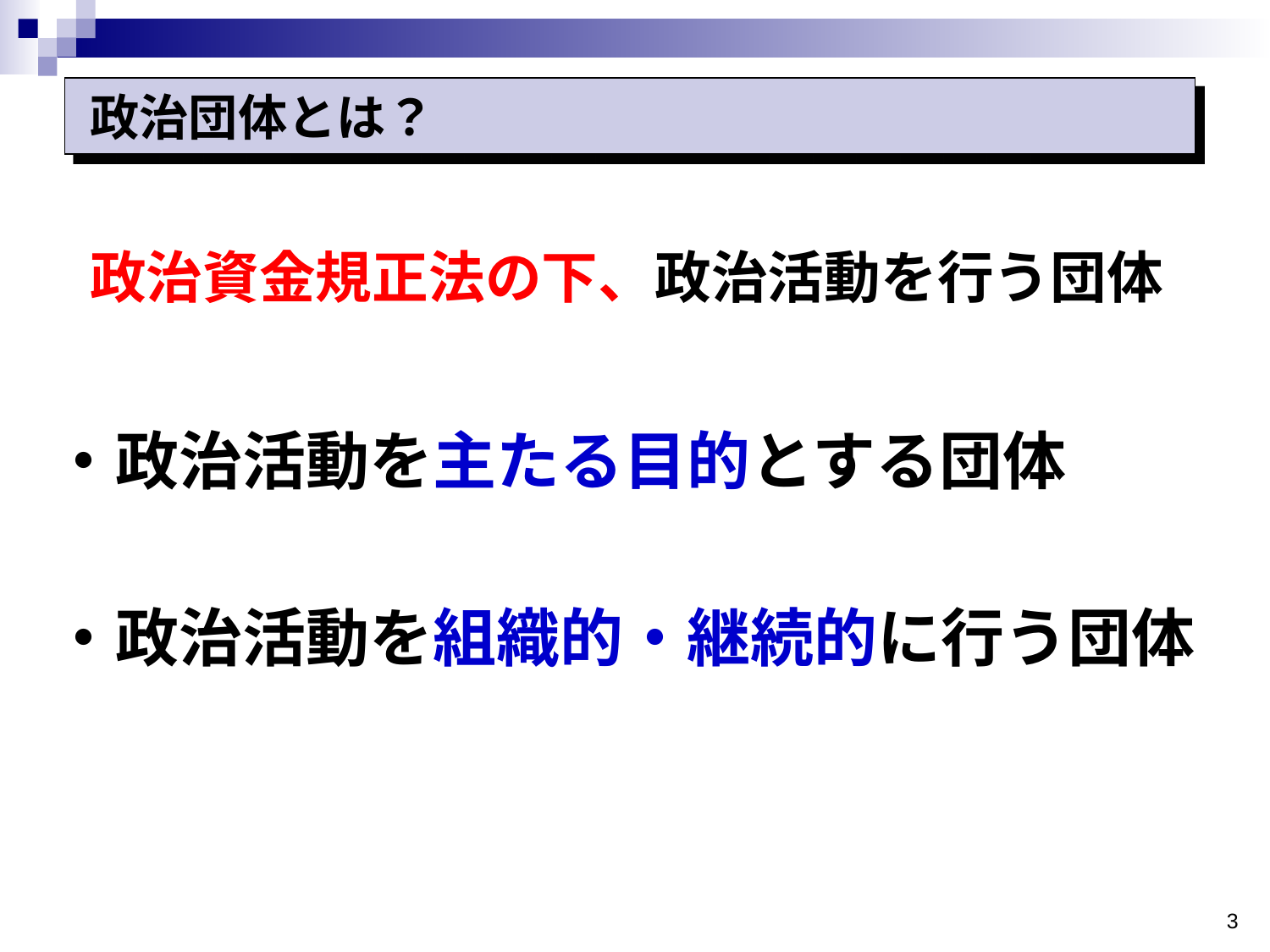

# 政治団体とは？
政治資金規正法の下、政治活動を行う団体
・政治活動を主たる目的とする団体
・政治活動を組織的・継続的に行う団体
3